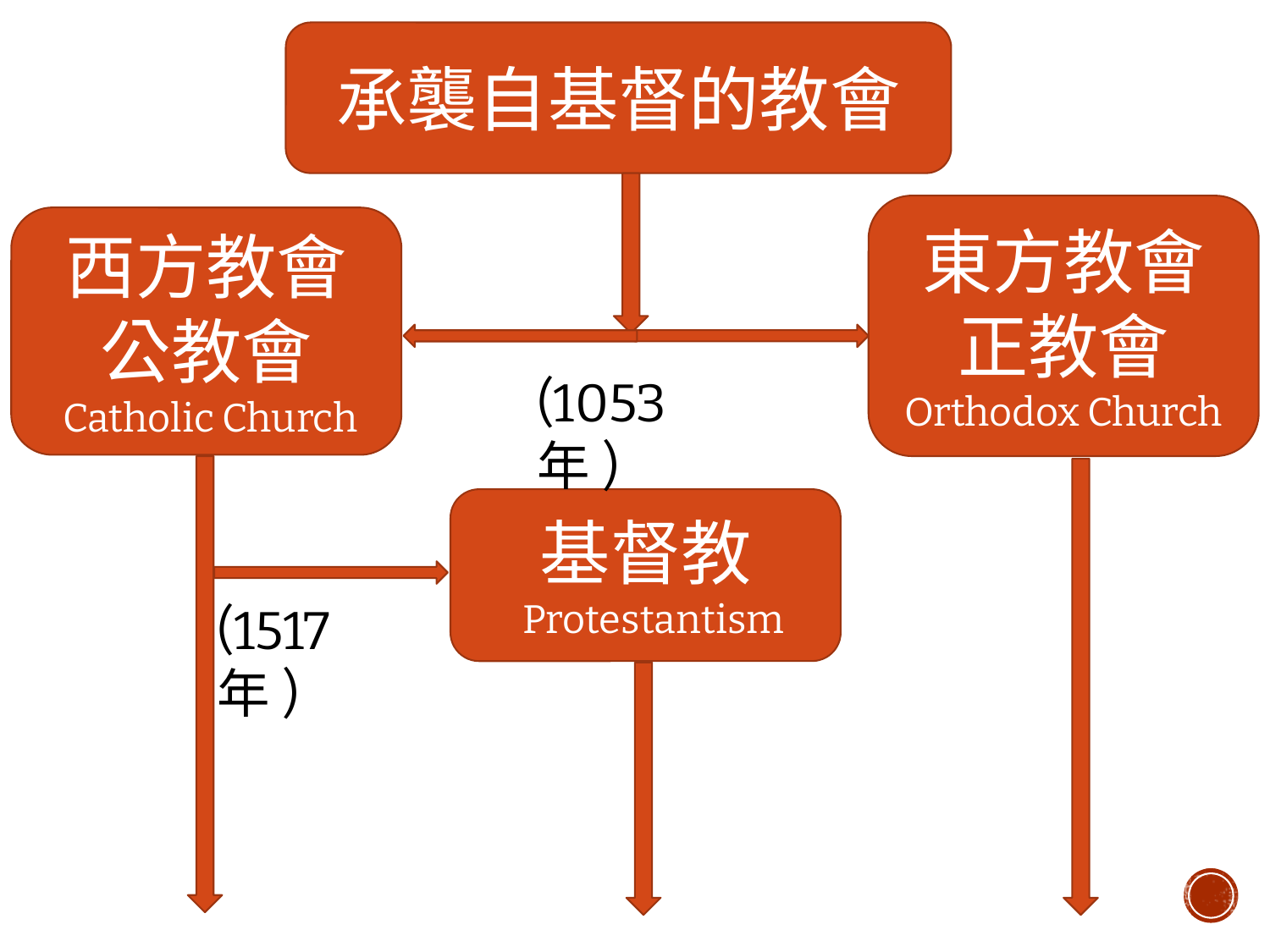

承襲自基督的教會

東方教會
正教會
Orthodox Church
西方教會
公教會
 Catholic Church

(1053年)

基督教
  Protestantism

(1517年)